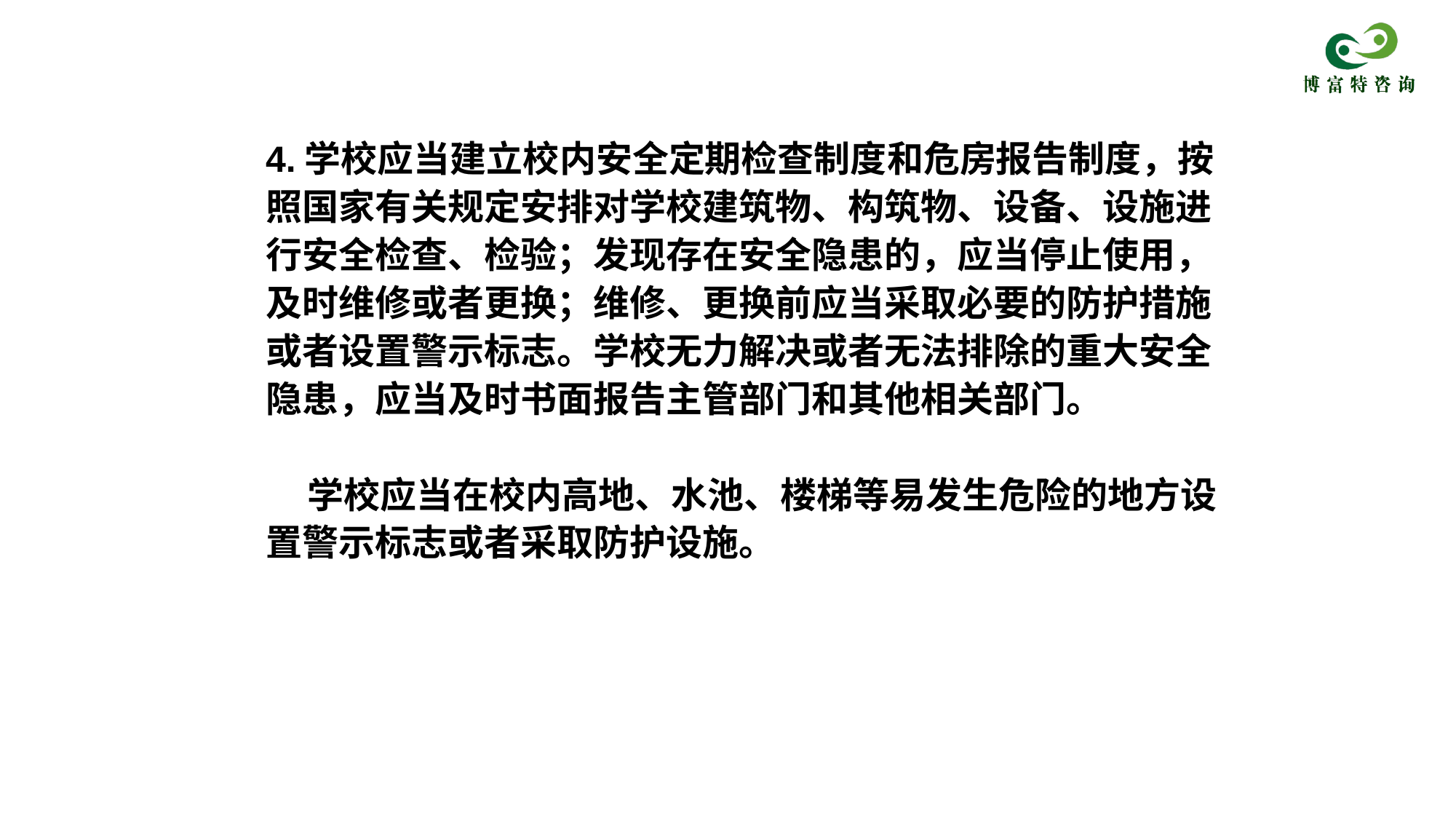

4.学校应当建立校内安全定期检查制度和危房报告制度，按照国家有关规定安排对学校建筑物、构筑物、设备、设施进行安全检查、检验；发现存在安全隐患的，应当停止使用，及时维修或者更换；维修、更换前应当采取必要的防护措施或者设置警示标志。学校无力解决或者无法排除的重大安全隐患，应当及时书面报告主管部门和其他相关部门。

    学校应当在校内高地、水池、楼梯等易发生危险的地方设置警示标志或者采取防护设施。
11